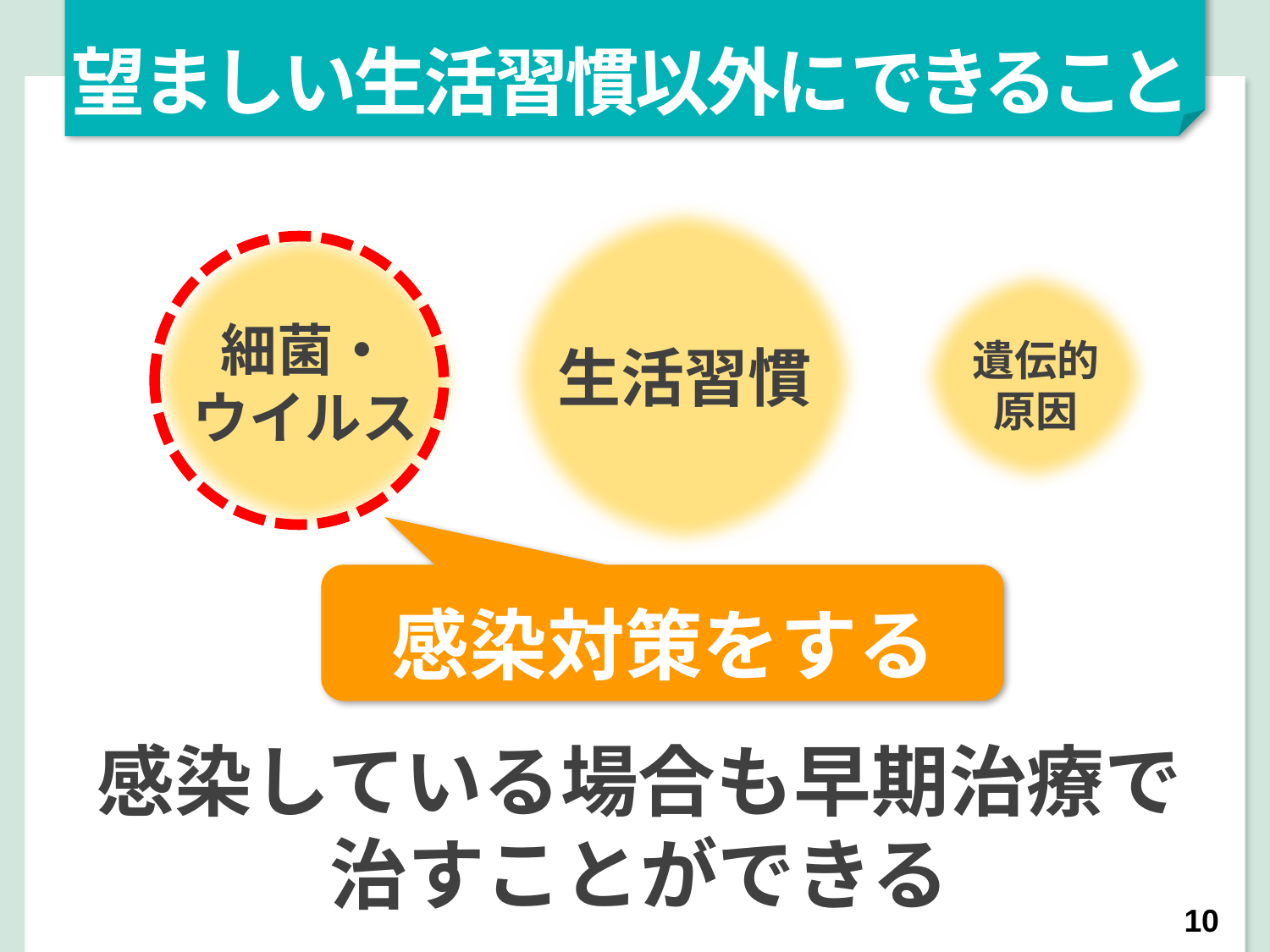

望ましい生活習慣以外にできること

生活習慣

細菌・
ウイルス

遺伝的
原因
感染対策をする
感染している場合も早期治療で
治すことができる
10